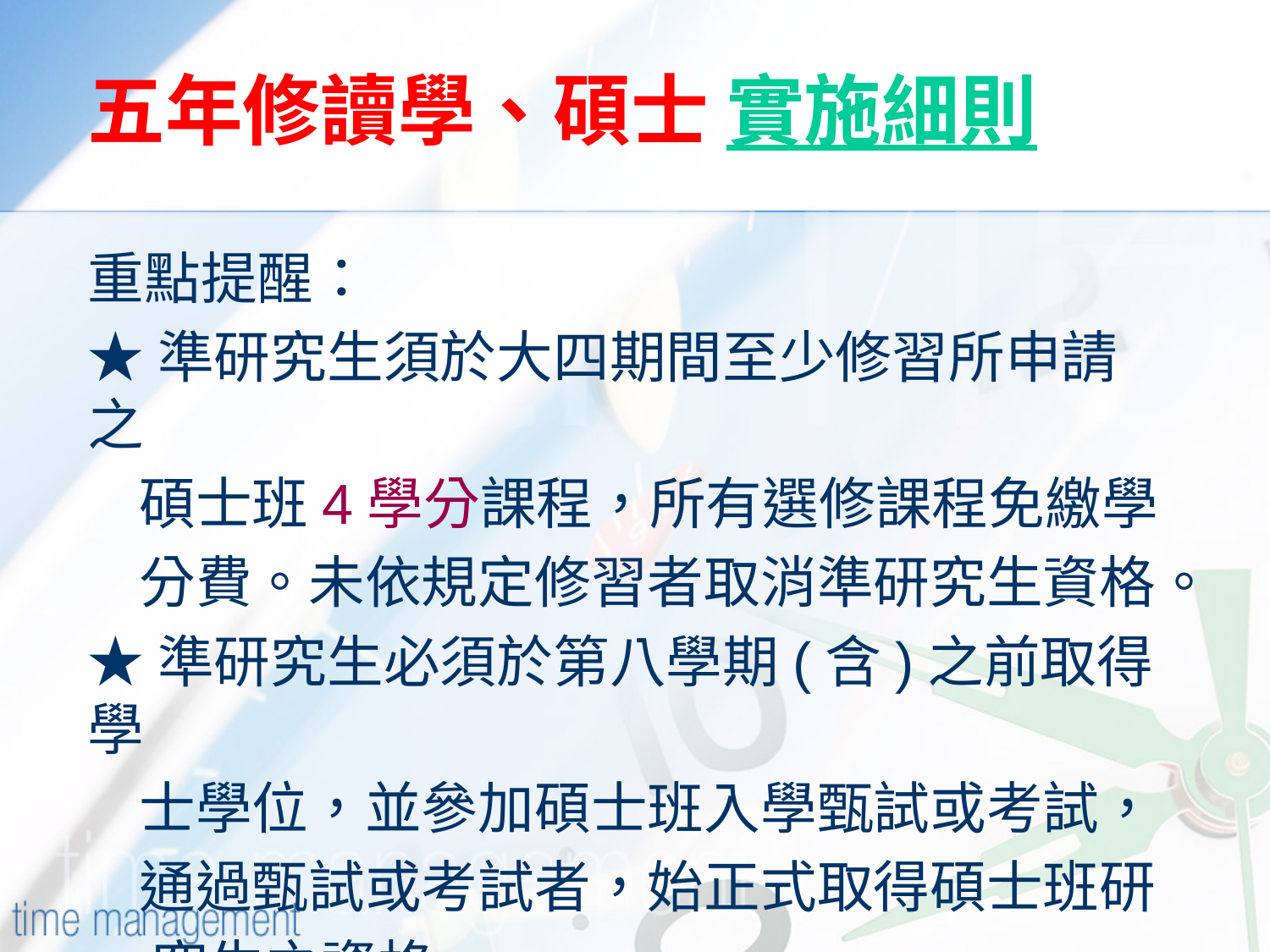

# 五年修讀學、碩士 實施細則
重點提醒：
★準研究生須於大四期間至少修習所申請之
   碩士班4學分課程，所有選修課程免繳學
   分費。未依規定修習者取消準研究生資格。
★準研究生必須於第八學期(含)之前取得學
   士學位，並參加碩士班入學甄試或考試，
   通過甄試或考試者，始正式取得碩士班研
    究生之資格。